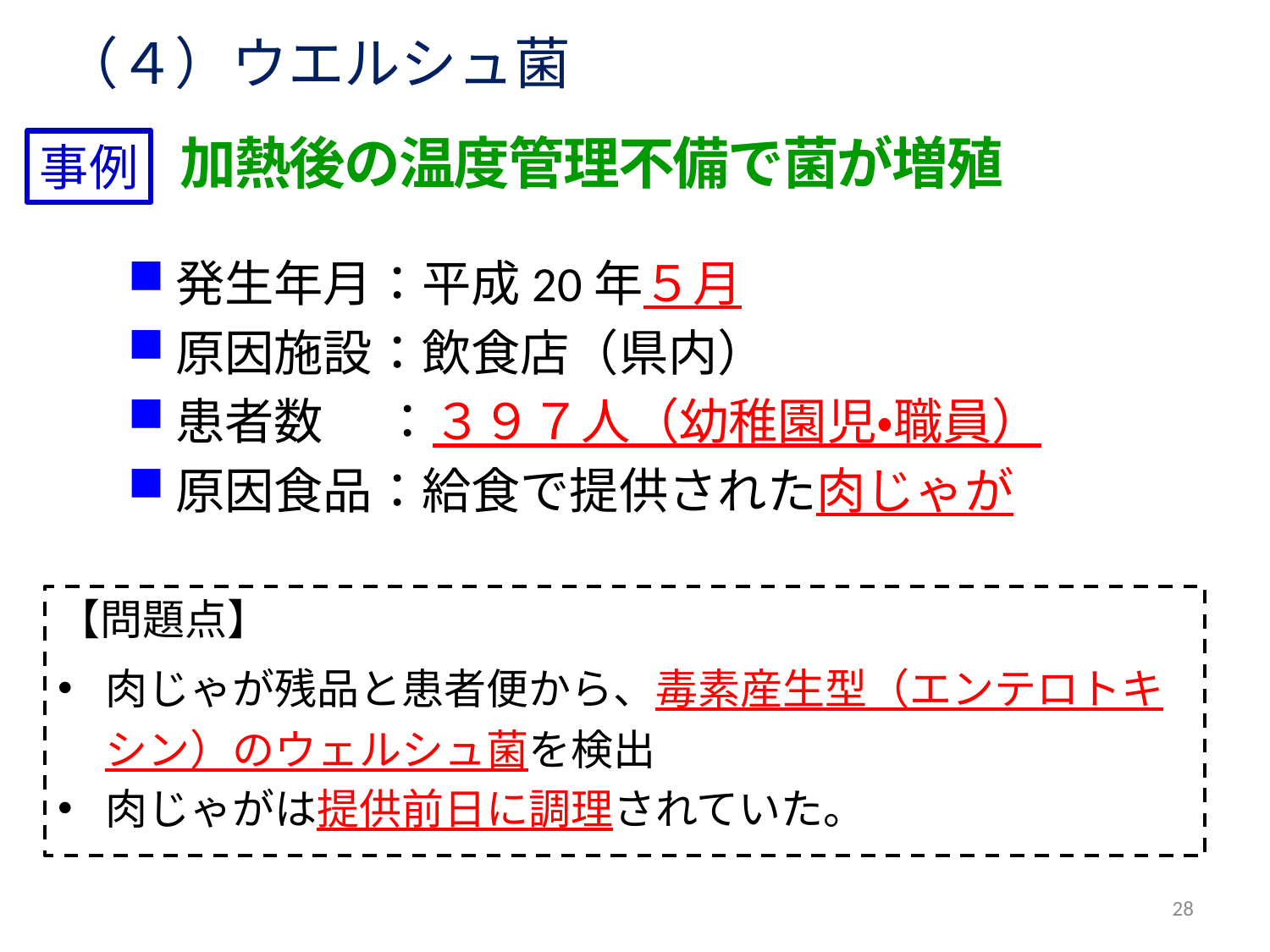

# （４）ウエルシュ菌
加熱後の温度管理不備で菌が増殖
事例
発生年月：平成20年５月
原因施設：飲食店（県内）
患者数　 ：３９７人（幼稚園児・職員）
原因食品：給食で提供された肉じゃが
【問題点】
肉じゃが残品と患者便から、毒素産生型（エンテロトキシン）のウェルシュ菌を検出
肉じゃがは提供前日に調理されていた。

28